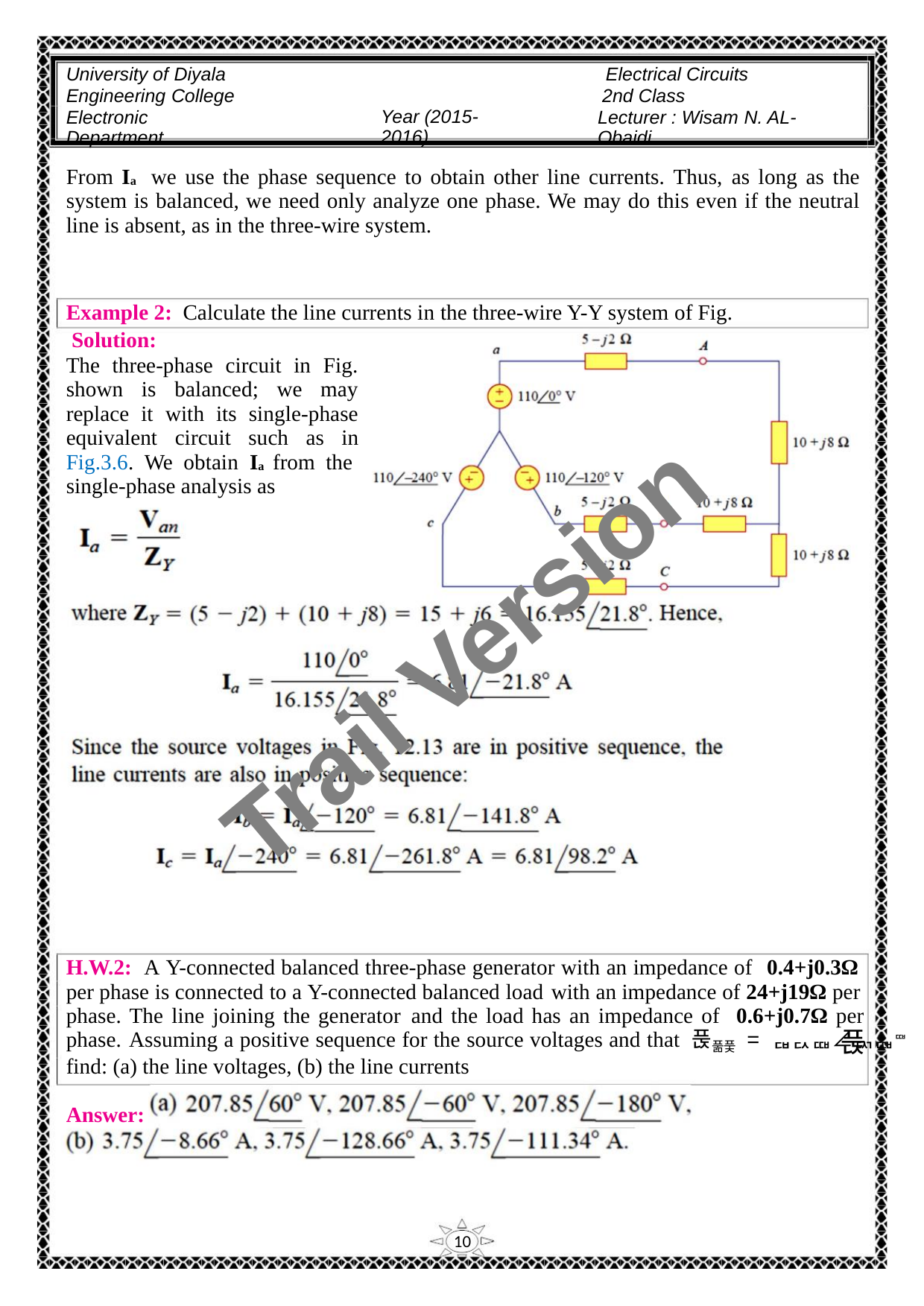

University of Diyala
Engineering College
Electronic Department
Electrical Circuits
2nd Class
Lecturer : Wisam N. AL-Obaidi
Year (2015-2016)
From Ia we use the phase sequence to obtain other line currents. Thus, as long as the
system is balanced, we need only analyze one phase. We may do this even if the neutral
line is absent, as in the three-wire system.
Example 2: Calculate the line currents in the three-wire Y-Y system of Fig.
Solution:
The three-phase circuit in Fig.
shown is balanced; we may
replace it with its single-phase
equivalent circuit such as in
Fig.3.6. We obtain Ia from the
single-phase analysis as
Trail Version
Trail Version
Trail Version
Trail Version
Trail Version
Trail Version
Trail Version
Trail Version
Trail Version
Trail Version
Trail Version
Trail Version
Trail Version
H.W.2: A Y-connected balanced three-phase generator with an impedance of 0.4+j0.3Ω
per phase is connected to a Y-connected balanced load with an impedance of 24+j19Ω per
phase. The line joining the generator and the load has an impedance of 0.6+j0.7Ω per
푽
phase. Assuming a positive sequence for the source voltages and that 푽풂풏 = ퟏퟐퟎ∠ퟑퟎퟎ
find: (a) the line voltages, (b) the line currents
Answer:
10